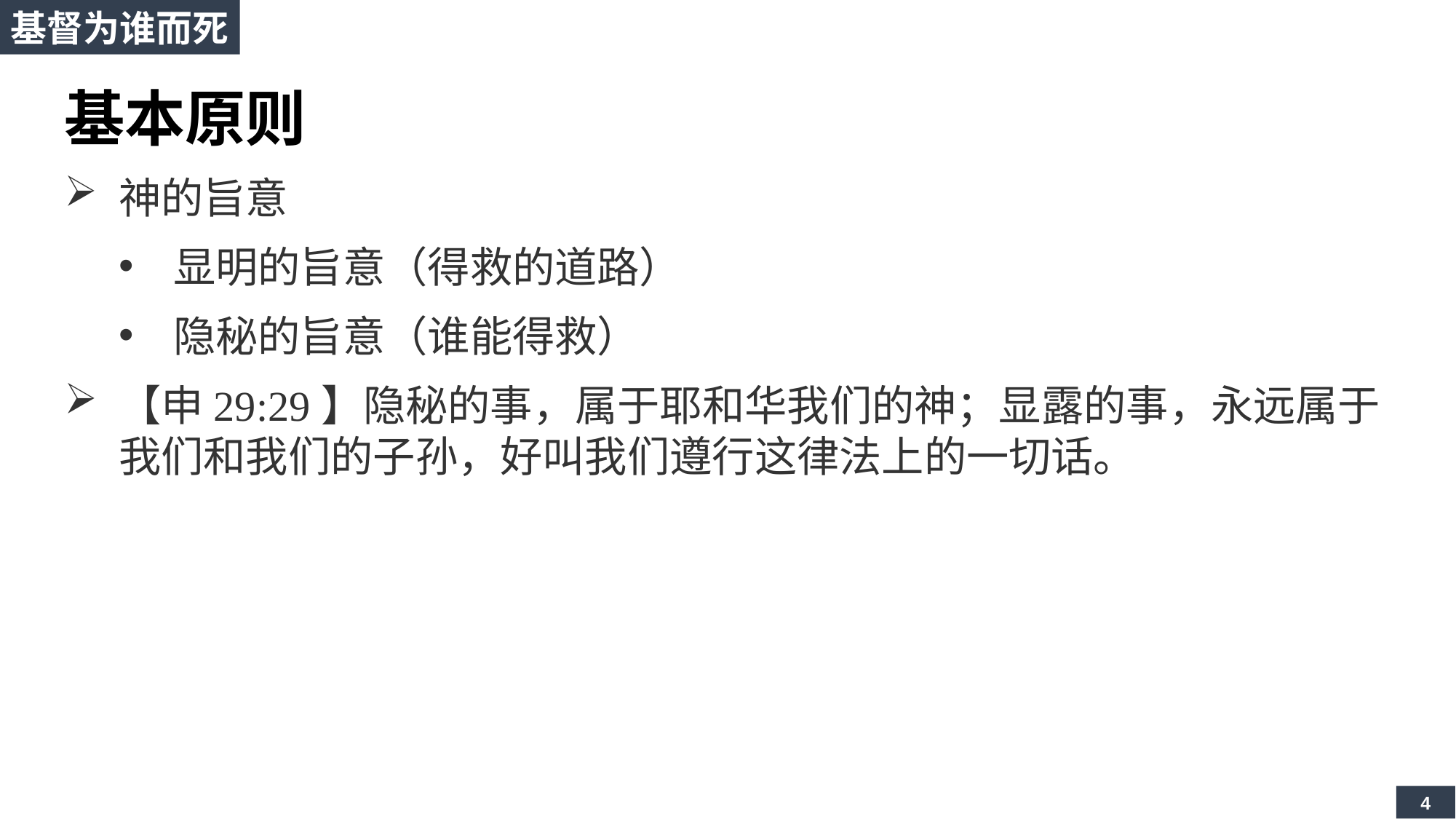

基督为谁而死
基本原则
神的旨意
显明的旨意（得救的道路）
隐秘的旨意（谁能得救）
【申29:29】隐秘的事，属于耶和华我们的神；显露的事，永远属于我们和我们的子孙，好叫我们遵行这律法上的一切话。
4